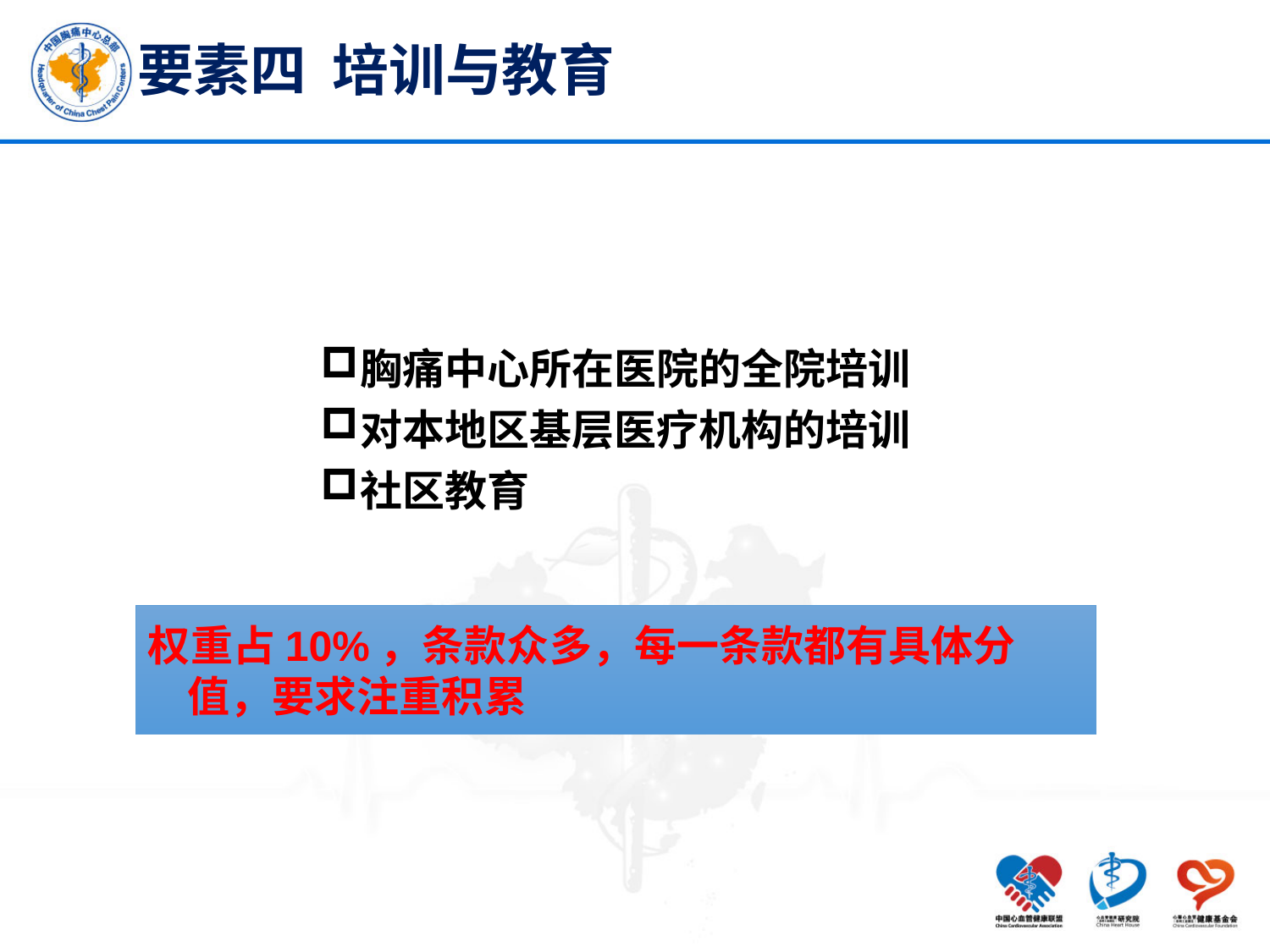

要素四  培训与教育
胸痛中心所在医院的全院培训
对本地区基层医疗机构的培训
社区教育
权重占10%，条款众多，每一条款都有具体分值，要求注重积累